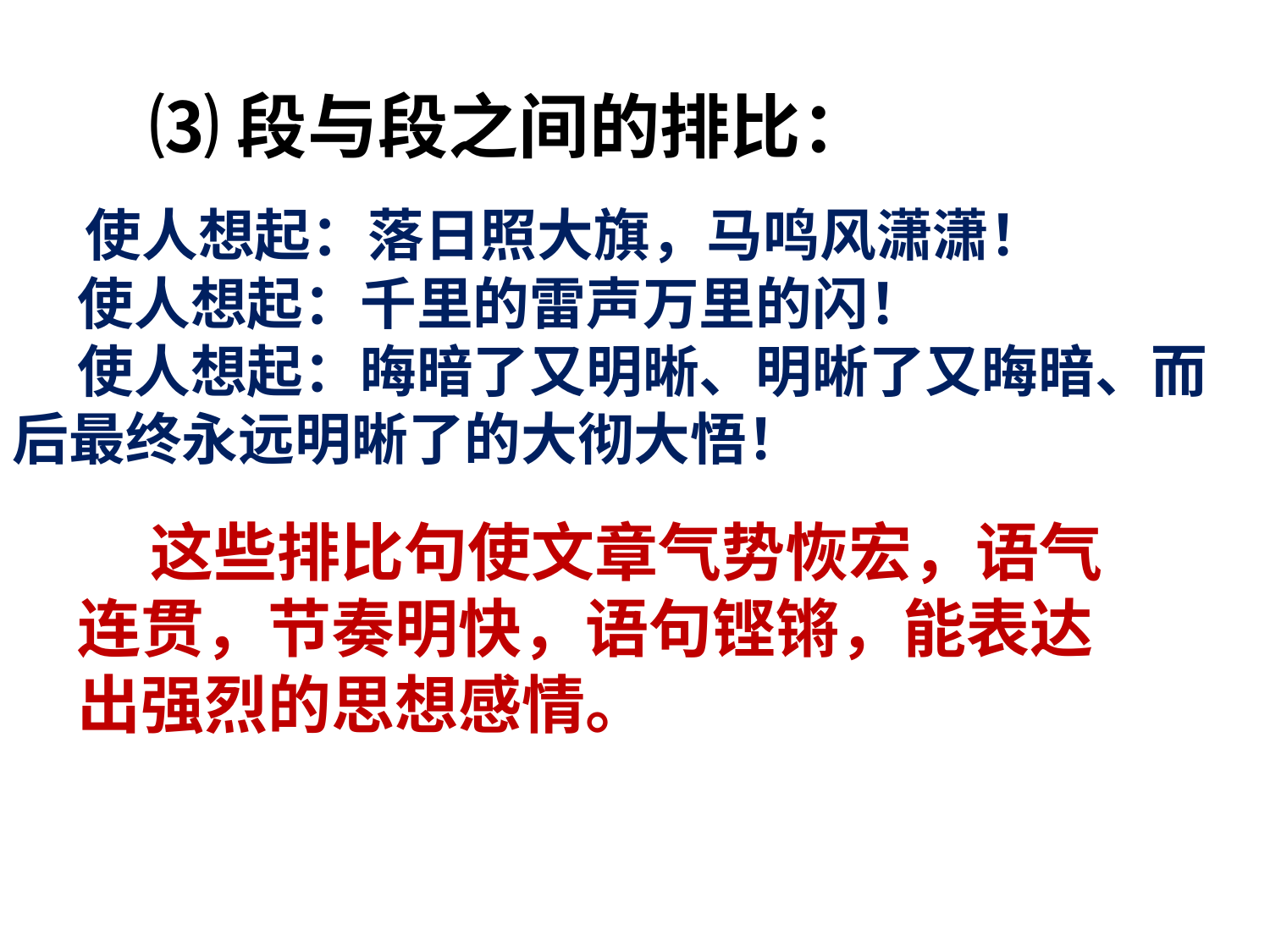

⑶段与段之间的排比：
    使人想起：落日照大旗，马鸣风潇潇！
    使人想起：千里的雷声万里的闪！
    使人想起：晦暗了又明晰、明晰了又晦暗、而后最终永远明晰了的大彻大悟！
    这些排比句使文章气势恢宏，语气连贯，节奏明快，语句铿锵，能表达出强烈的思想感情。